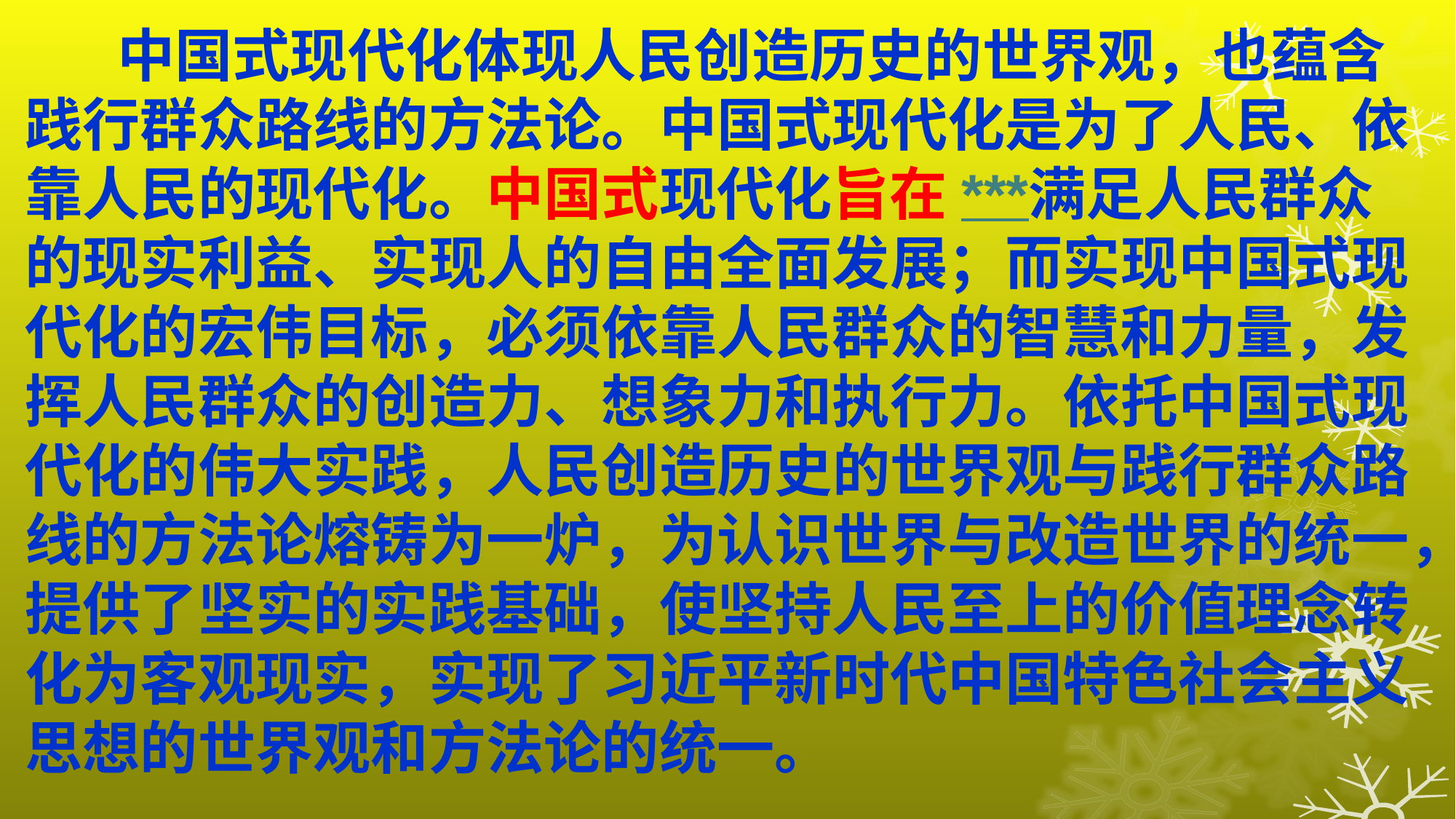

中国式现代化体现人民创造历史的世界观，也蕴含践行群众路线的方法论。中国式现代化是为了人民、依靠人民的现代化。中国式现代化旨在***满足人民群众的现实利益、实现人的自由全面发展；而实现中国式现代化的宏伟目标，必须依靠人民群众的智慧和力量，发挥人民群众的创造力、想象力和执行力。依托中国式现代化的伟大实践，人民创造历史的世界观与践行群众路线的方法论熔铸为一炉，为认识世界与改造世界的统一，提供了坚实的实践基础，使坚持人民至上的价值理念转化为客观现实，实现了习近平新时代中国特色社会主义思想的世界观和方法论的统一。